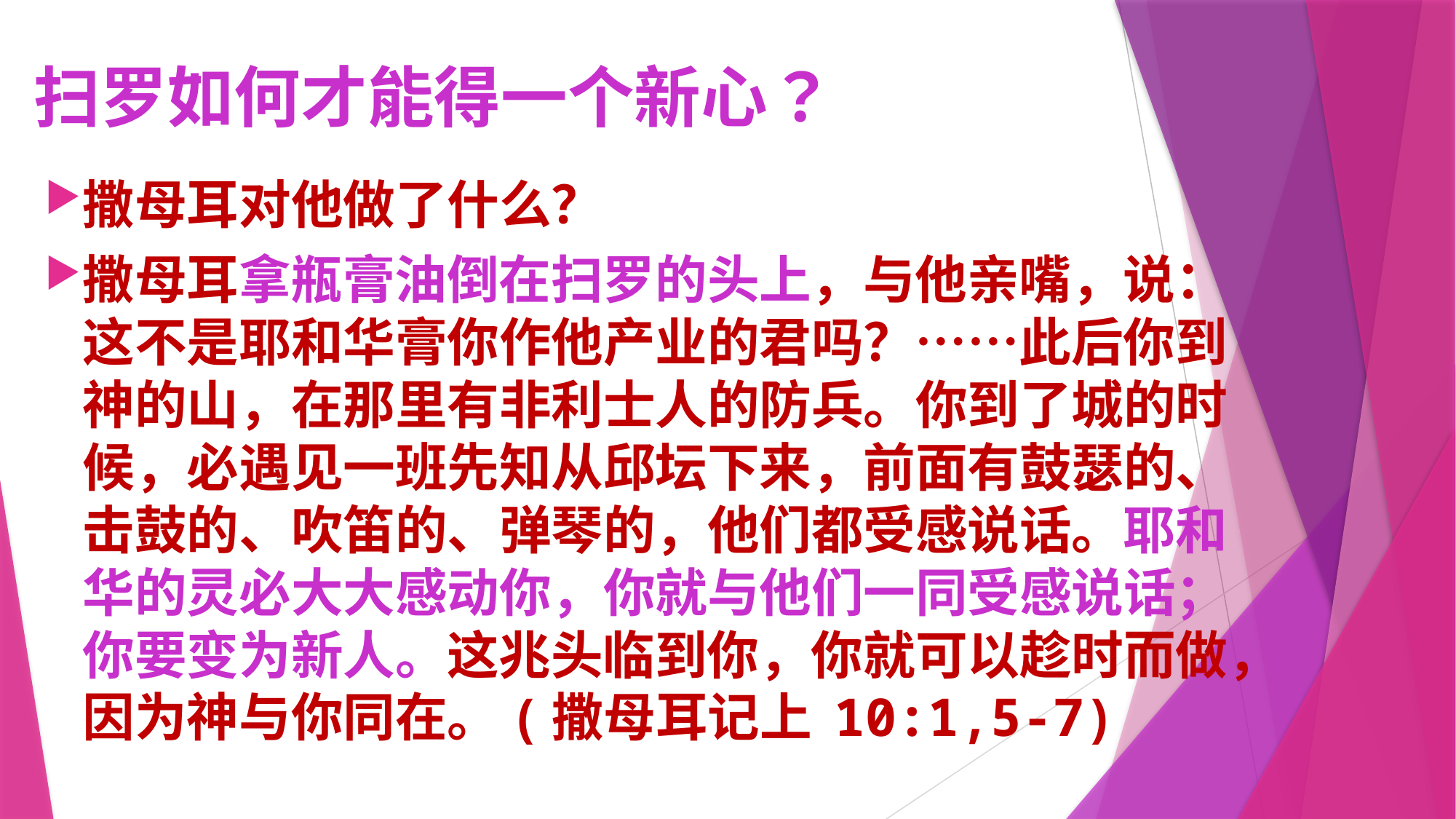

# 扫罗如何才能得一个新心？
撒母耳对他做了什么？
撒母耳拿瓶膏油倒在扫罗的头上，与他亲嘴，说：这不是耶和华膏你作他产业的君吗？……此后你到神的山，在那里有非利士人的防兵。你到了城的时候，必遇见一班先知从邱坛下来，前面有鼓瑟的、击鼓的、吹笛的、弹琴的，他们都受感说话。耶和华的灵必大大感动你，你就与他们一同受感说话；你要变为新人。这兆头临到你，你就可以趁时而做，因为神与你同在。(撒母耳记上 10:1,5-7)